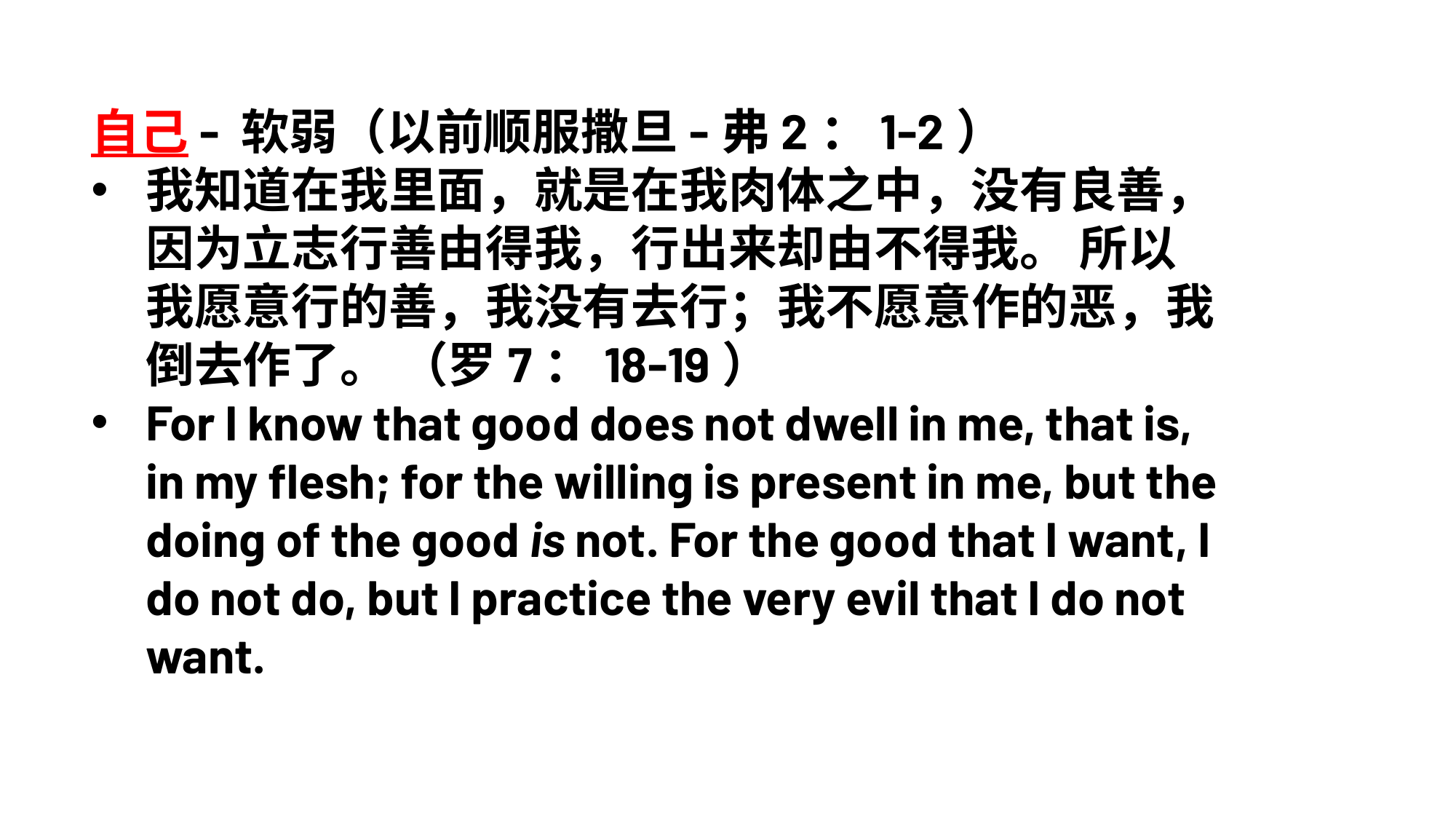

自己- 软弱（以前顺服撒旦-弗2：1-2）
我知道在我里面，就是在我肉体之中，没有良善，因为立志行善由得我，行出来却由不得我。 所以我愿意行的善，我没有去行；我不愿意作的恶，我倒去作了。 （罗7：18-19）
For I know that good does not dwell in me, that is, in my flesh; for the willing is present in me, but the doing of the good is not. For the good that I want, I do not do, but I practice the very evil that I do not want.